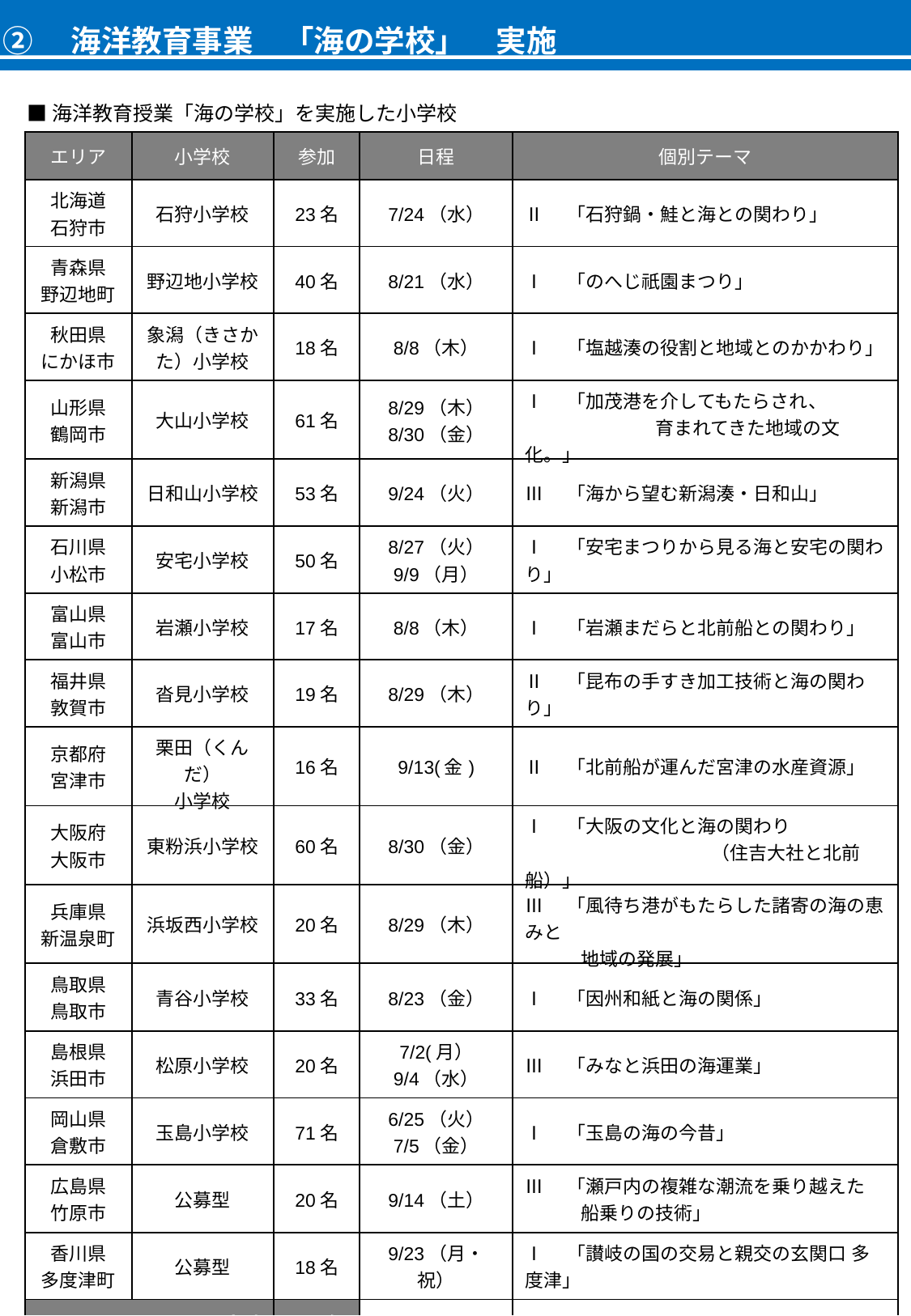

②　海洋教育事業　「海の学校」　実施
■海洋教育授業「海の学校」を実施した小学校
| エリア | 小学校 | 参加 | 日程 | 個別テーマ |
| --- | --- | --- | --- | --- |
| 北海道 石狩市 | 石狩小学校 | 23名 | 7/24（水） | Ⅱ　「石狩鍋・鮭と海との関わり」 |
| 青森県 野辺地町 | 野辺地小学校 | 40名 | 8/21（水） | Ⅰ　「のへじ祇園まつり」 |
| 秋田県 にかほ市 | 象潟（きさかた）小学校 | 18名 | 8/8（木） | Ⅰ　「塩越湊の役割と地域とのかかわり」 |
| 山形県 鶴岡市 | 大山小学校 | 61名 | 8/29（木） 8/30（金） | Ⅰ　「加茂港を介してもたらされ、 　　　　　　　育まれてきた地域の文化。」 |
| 新潟県 新潟市 | 日和山小学校 | 53名 | 9/24（火） | Ⅲ　「海から望む新潟湊・日和山」 |
| 石川県 小松市 | 安宅小学校 | 50名 | 8/27（火） 9/9（月） | Ⅰ　「安宅まつりから見る海と安宅の関わり」 |
| 富山県 富山市 | 岩瀬小学校 | 17名 | 8/8（木） | Ⅰ　「岩瀬まだらと北前船との関わり」 |
| 福井県 敦賀市 | 沓見小学校 | 19名 | 8/29（木） | Ⅱ　「昆布の手すき加工技術と海の関わり」 |
| 京都府 宮津市 | 栗田（くんだ） 小学校 | 16名 | 9/13(金) | Ⅱ　「北前船が運んだ宮津の水産資源」 |
| 大阪府 大阪市 | 東粉浜小学校 | 60名 | 8/30（金） | Ⅰ　「大阪の文化と海の関わり 　　　　　　　　　　（住吉大社と北前船）」 |
| 兵庫県 新温泉町 | 浜坂西小学校 | 20名 | 8/29（木） | Ⅲ　「風待ち港がもたらした諸寄の海の恵みと 　　　地域の発展」 |
| 鳥取県 鳥取市 | 青谷小学校 | 33名 | 8/23（金） | Ⅰ　「因州和紙と海の関係」 |
| 島根県 浜田市 | 松原小学校 | 20名 | 7/2(月） 9/4（水） | Ⅲ　「みなと浜田の海運業」 |
| 岡山県 倉敷市 | 玉島小学校 | 71名 | 6/25（火） 7/5（金） | Ⅰ　「玉島の海の今昔」 |
| 広島県 竹原市 | 公募型 | 20名 | 9/14（土） | Ⅲ　「瀬戸内の複雑な潮流を乗り越えた 　　　船乗りの技術」 |
| 香川県 多度津町 | 公募型 | 18名 | 9/23（月・祝） | Ⅰ　「讃岐の国の交易と親交の玄関口 多度津」 |
| 合計 |  | 539名 |  |  |